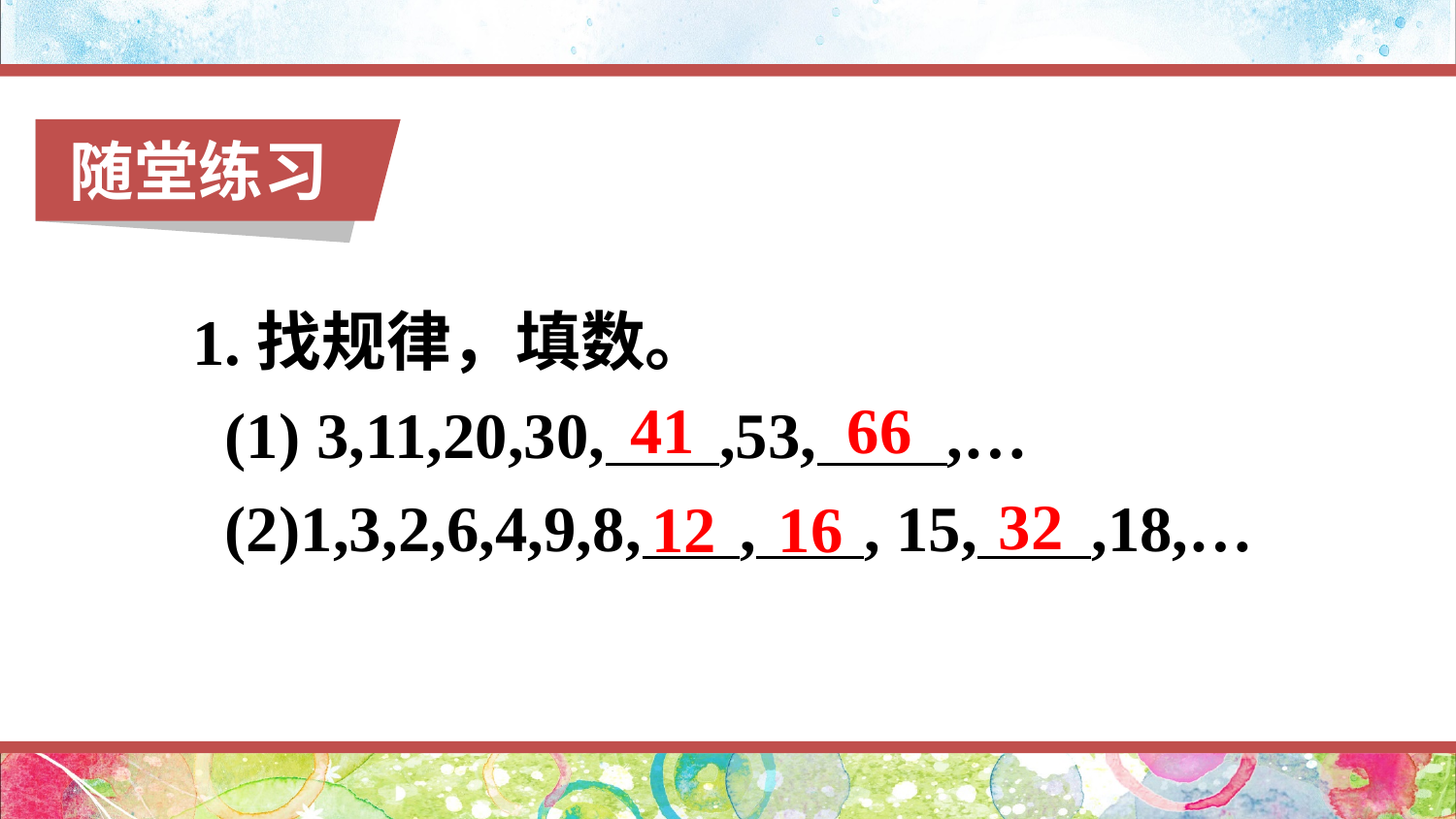

随堂练习
1.找规律，填数。
  (1) 3,11,20,30,       ,53,        ,…
  (2)1,3,2,6,4,9,8,      ,      , 15,       ,18,…
41
66
32
16
12